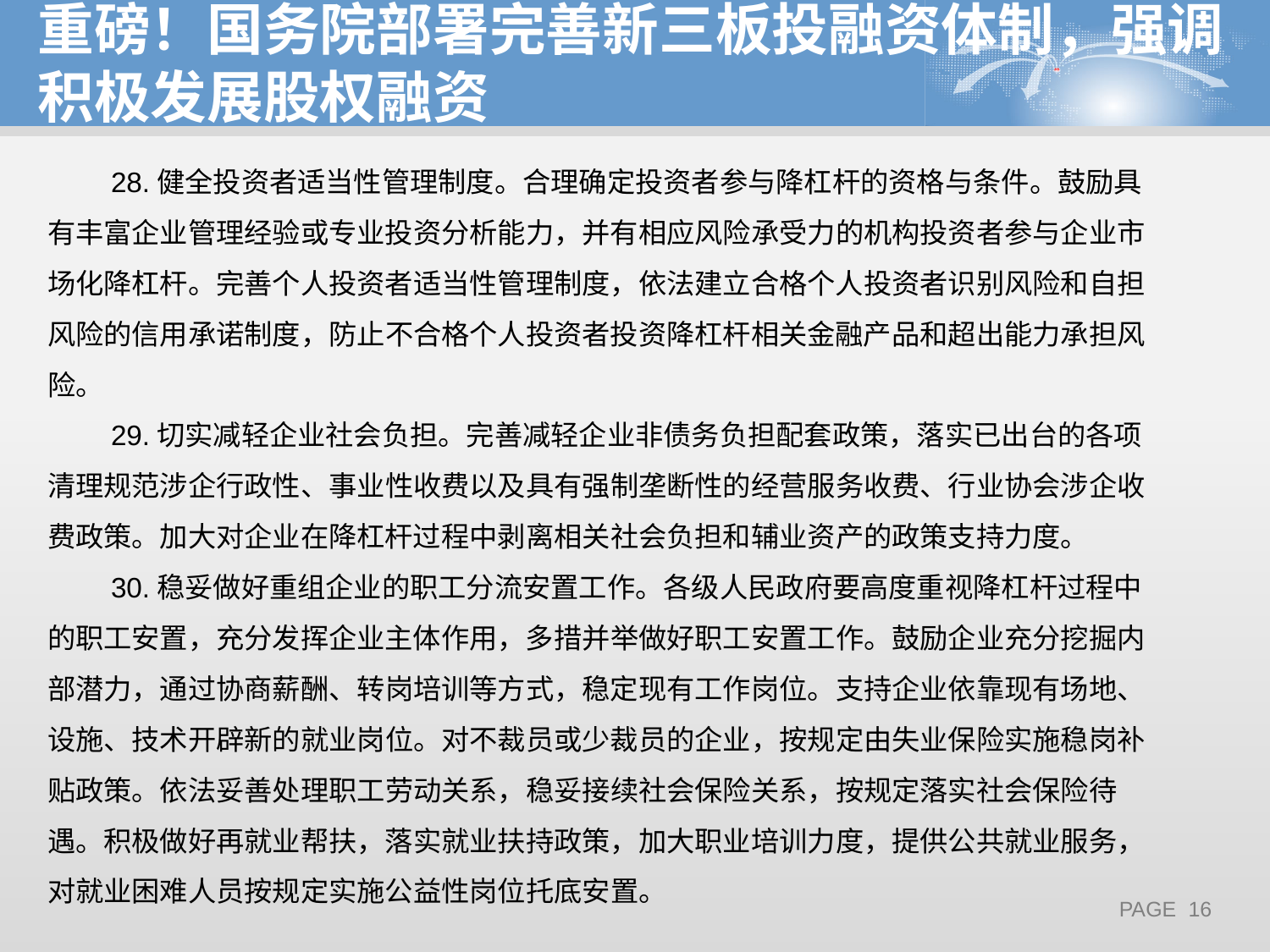

重磅！国务院部署完善新三板投融资体制，强调积极发展股权融资
28.健全投资者适当性管理制度。合理确定投资者参与降杠杆的资格与条件。鼓励具有丰富企业管理经验或专业投资分析能力，并有相应风险承受力的机构投资者参与企业市场化降杠杆。完善个人投资者适当性管理制度，依法建立合格个人投资者识别风险和自担风险的信用承诺制度，防止不合格个人投资者投资降杠杆相关金融产品和超出能力承担风险。
29.切实减轻企业社会负担。完善减轻企业非债务负担配套政策，落实已出台的各项清理规范涉企行政性、事业性收费以及具有强制垄断性的经营服务收费、行业协会涉企收费政策。加大对企业在降杠杆过程中剥离相关社会负担和辅业资产的政策支持力度。
30.稳妥做好重组企业的职工分流安置工作。各级人民政府要高度重视降杠杆过程中的职工安置，充分发挥企业主体作用，多措并举做好职工安置工作。鼓励企业充分挖掘内部潜力，通过协商薪酬、转岗培训等方式，稳定现有工作岗位。支持企业依靠现有场地、设施、技术开辟新的就业岗位。对不裁员或少裁员的企业，按规定由失业保险实施稳岗补贴政策。依法妥善处理职工劳动关系，稳妥接续社会保险关系，按规定落实社会保险待遇。积极做好再就业帮扶，落实就业扶持政策，加大职业培训力度，提供公共就业服务，对就业困难人员按规定实施公益性岗位托底安置。